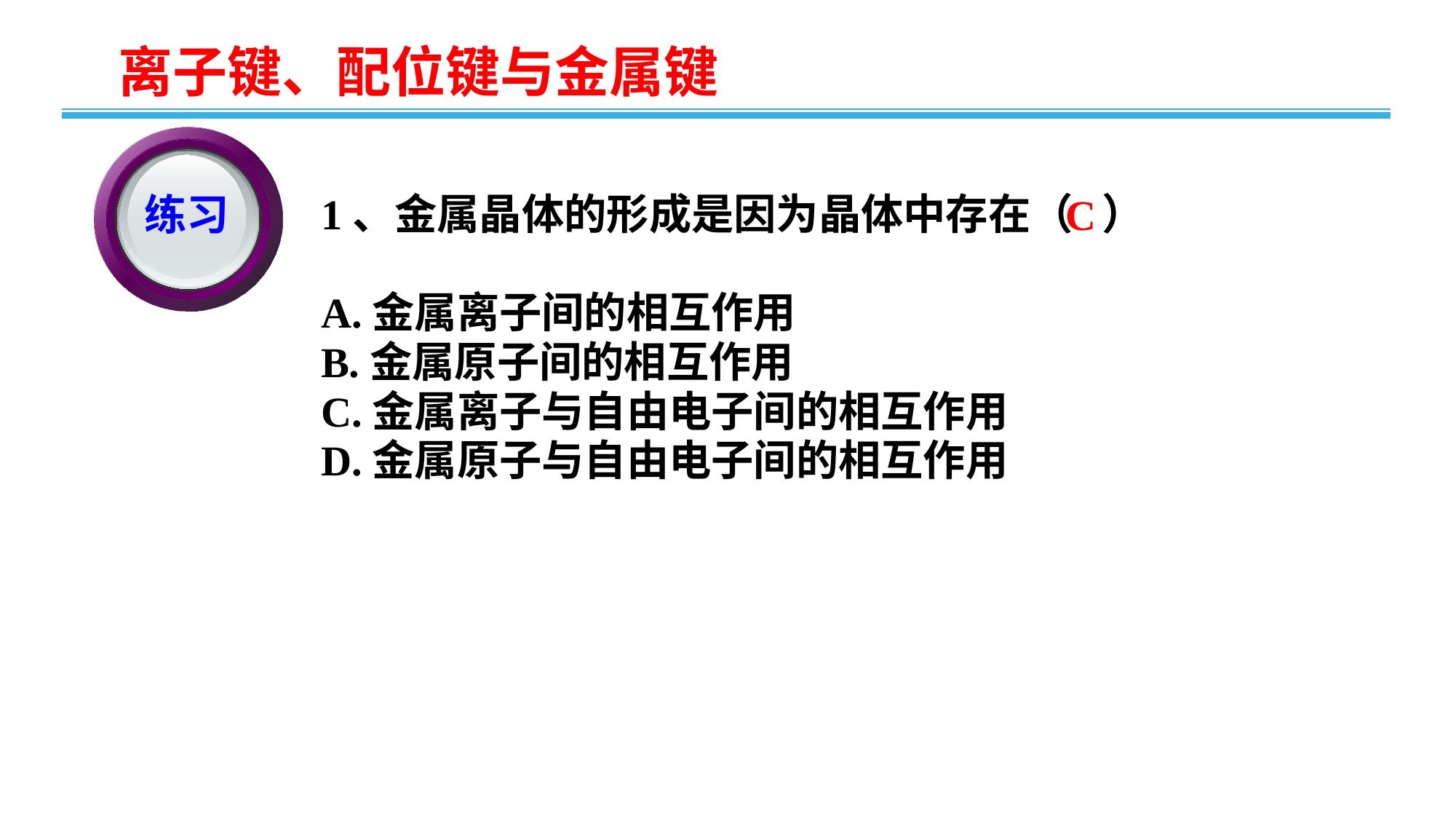

练习
C
1、金属晶体的形成是因为晶体中存在（   ）

A.金属离子间的相互作用
B.金属原子间的相互作用
C.金属离子与自由电子间的相互作用
D.金属原子与自由电子间的相互作用